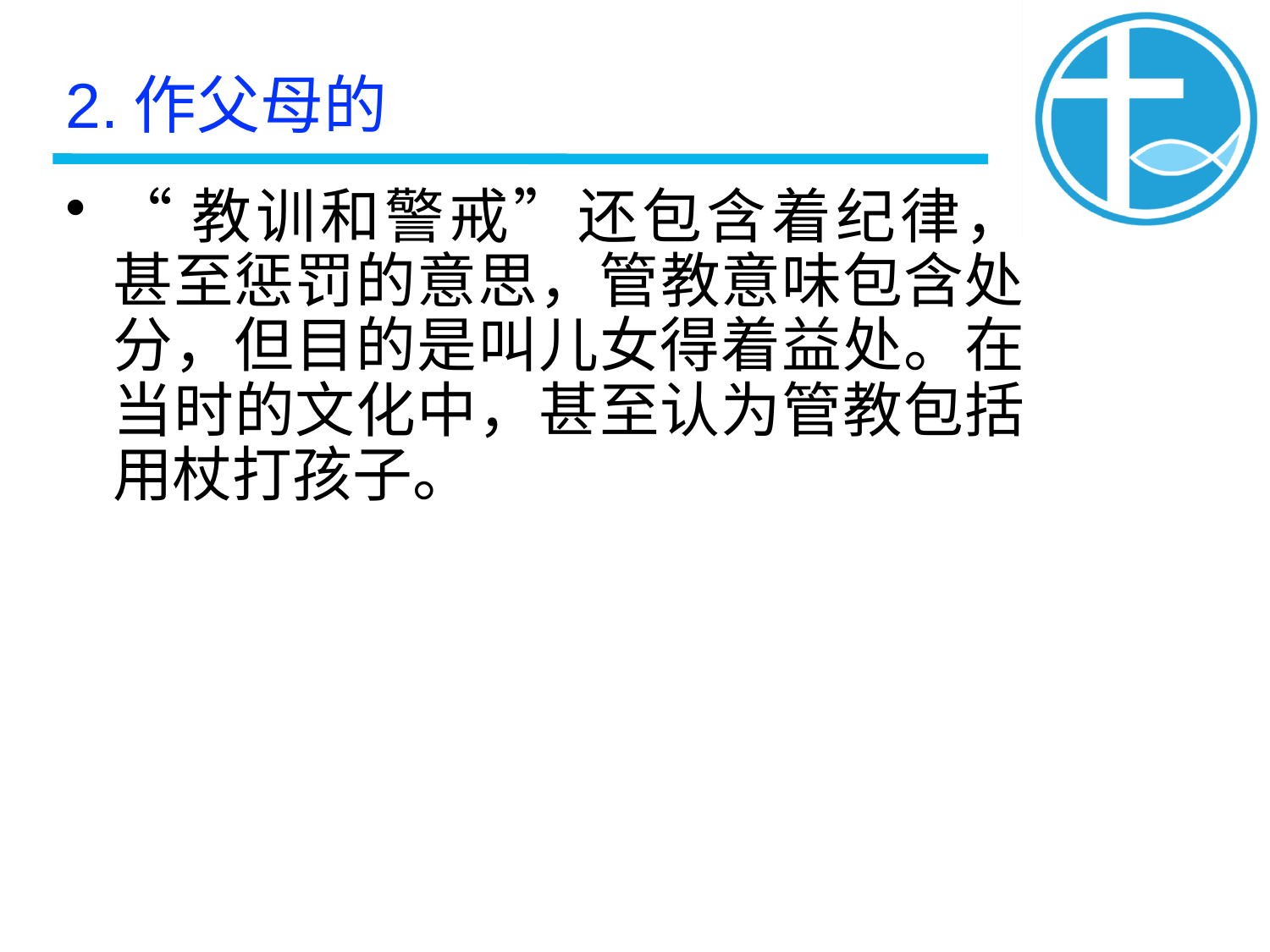

2.作父母的
“教训和警戒”还包含着纪律，甚至惩罚的意思，管教意味包含处分，但目的是叫儿女得着益处。在当时的文化中，甚至认为管教包括用杖打孩子。